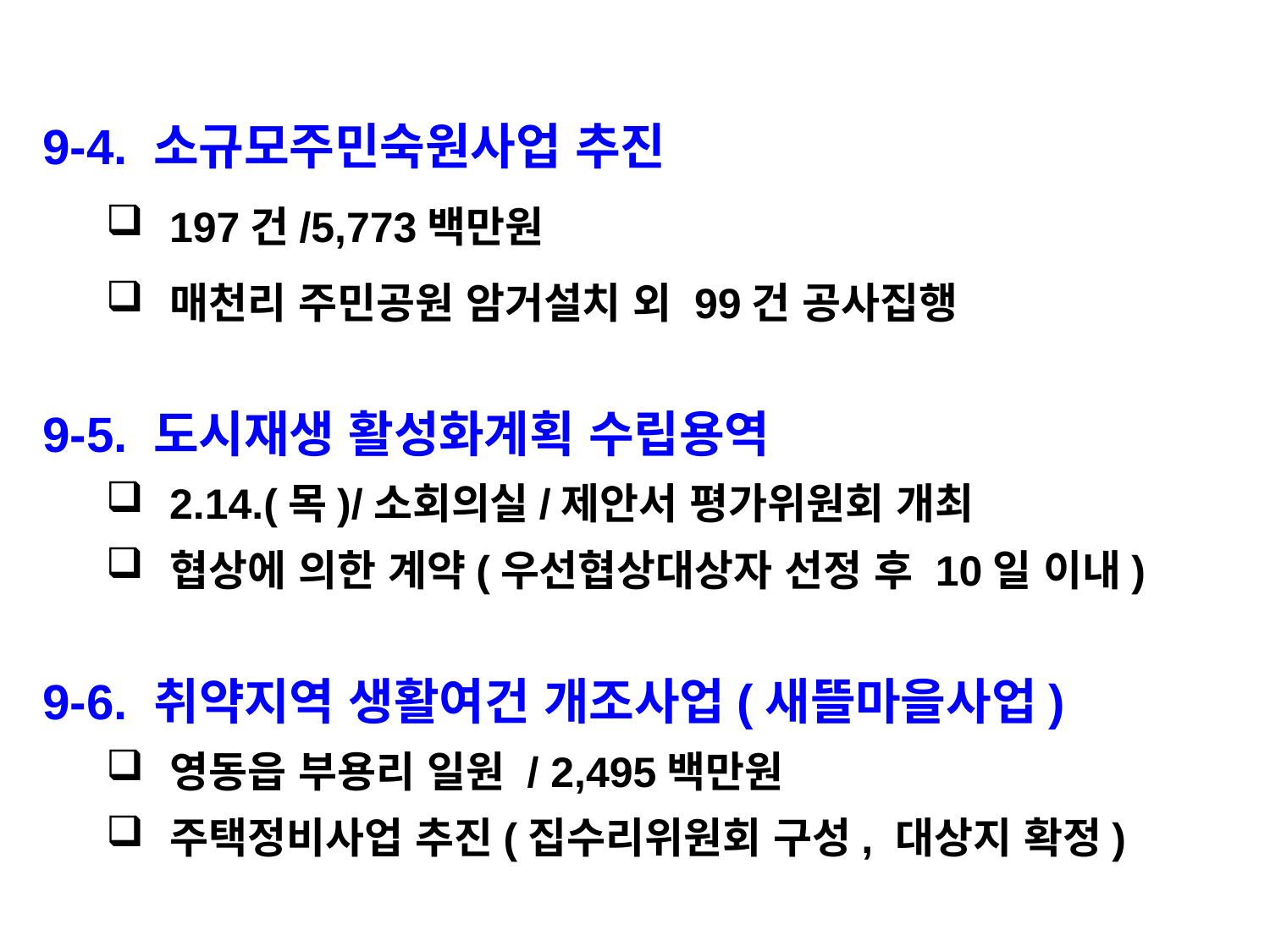

9-4. 소규모주민숙원사업 추진
197건/5,773백만원
매천리 주민공원 암거설치 외 99건 공사집행
9-5. 도시재생 활성화계획 수립용역
2.14.(목)/소회의실/제안서 평가위원회 개최
협상에 의한 계약(우선협상대상자 선정 후 10일 이내)
9-6. 취약지역 생활여건 개조사업(새뜰마을사업)
영동읍 부용리 일원 / 2,495백만원
주택정비사업 추진(집수리위원회 구성, 대상지 확정)